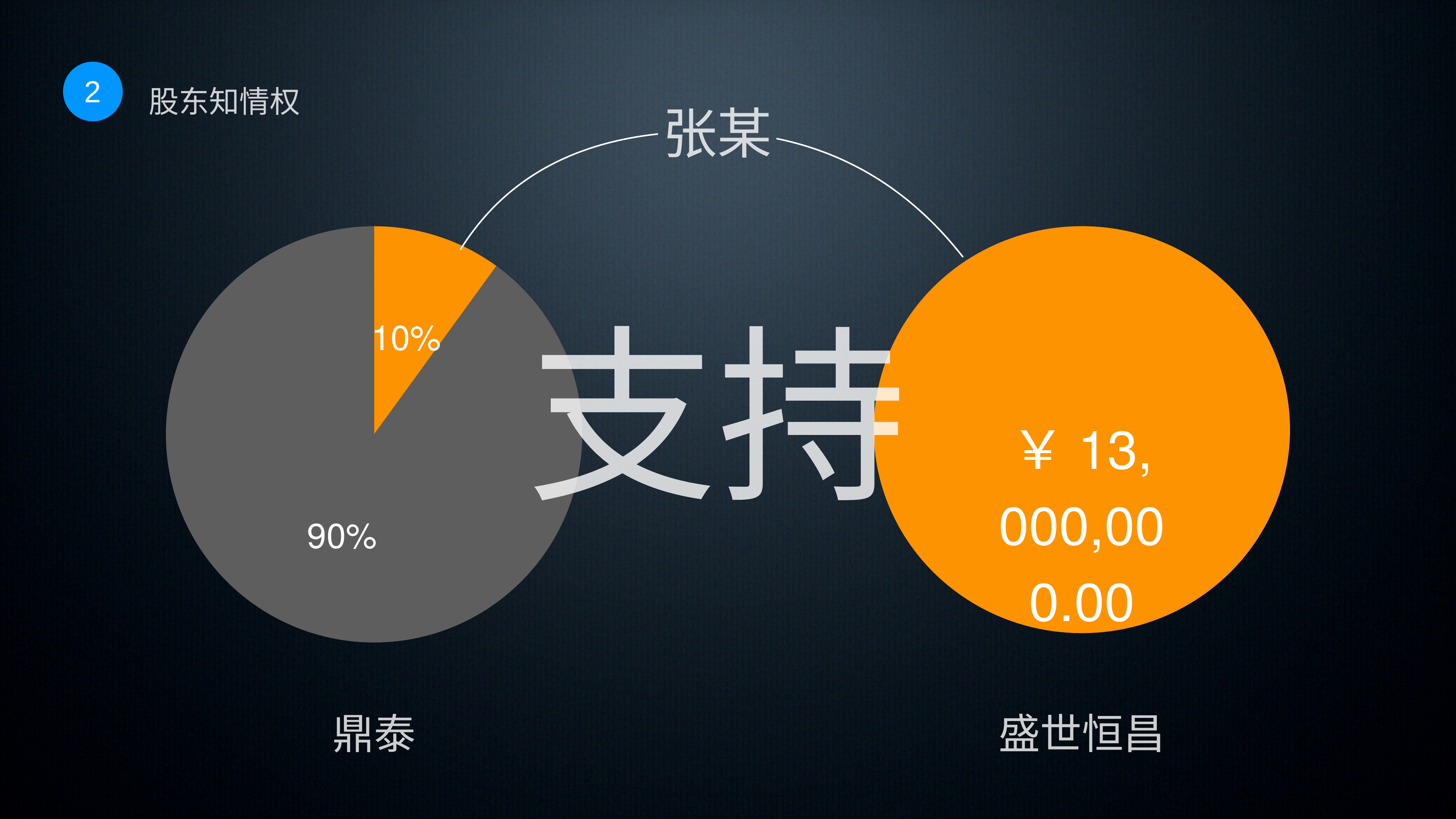

2
股东知情权
张某

### Chart

| Category | 区域 1 |
|---|---|
| 八月 | 10.0 |
| 九月 | 90.0 |

### Chart

| Category | 区域 1 |
|---|---|
| 八月 | 13000000.0 |
支持
鼎泰
盛世恒昌